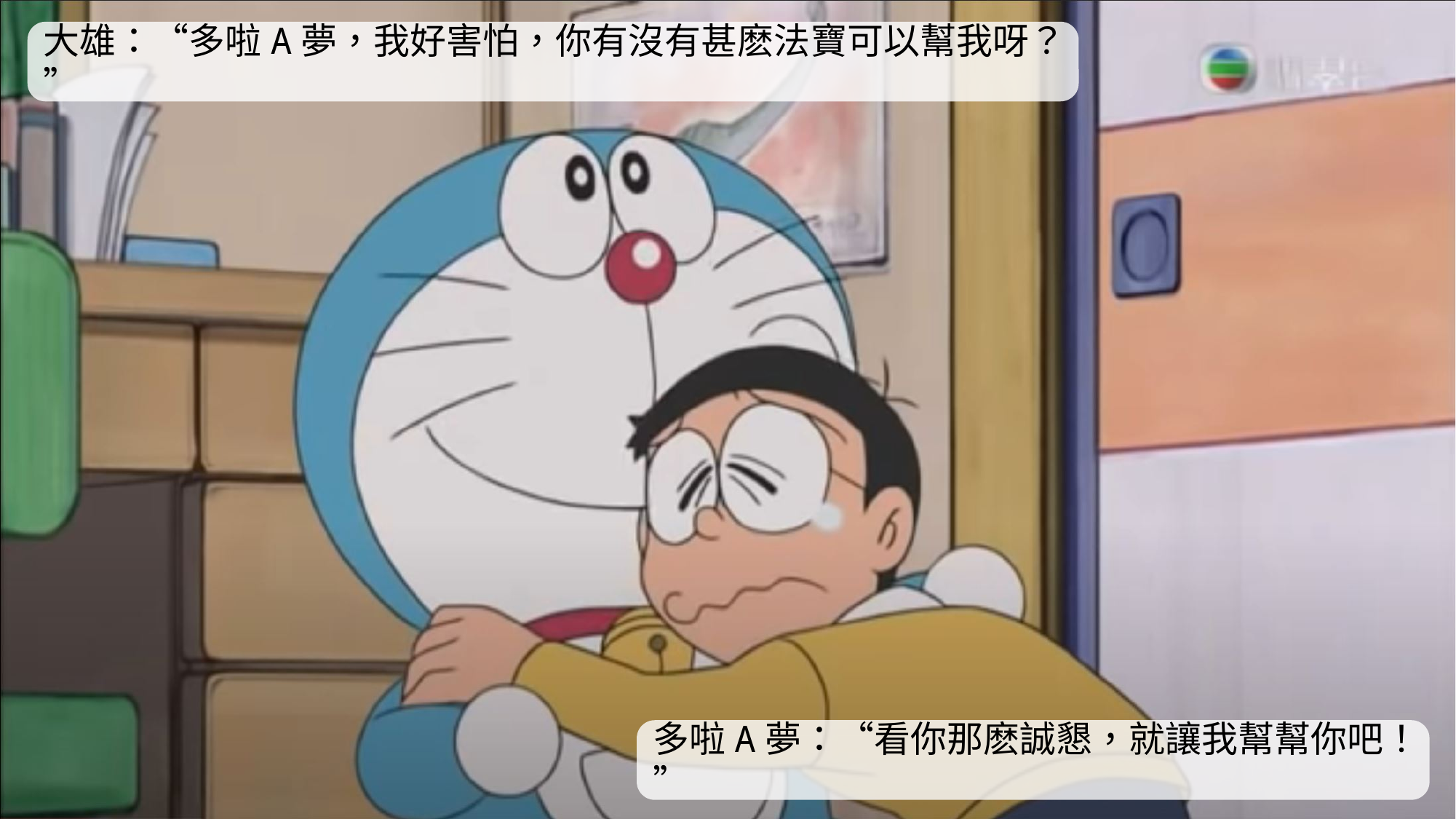

大雄：“多啦A夢，我好害怕，你有沒有甚麽法寶可以幫我呀？”
多啦A夢：“看你那麽誠懇，就讓我幫幫你吧！”